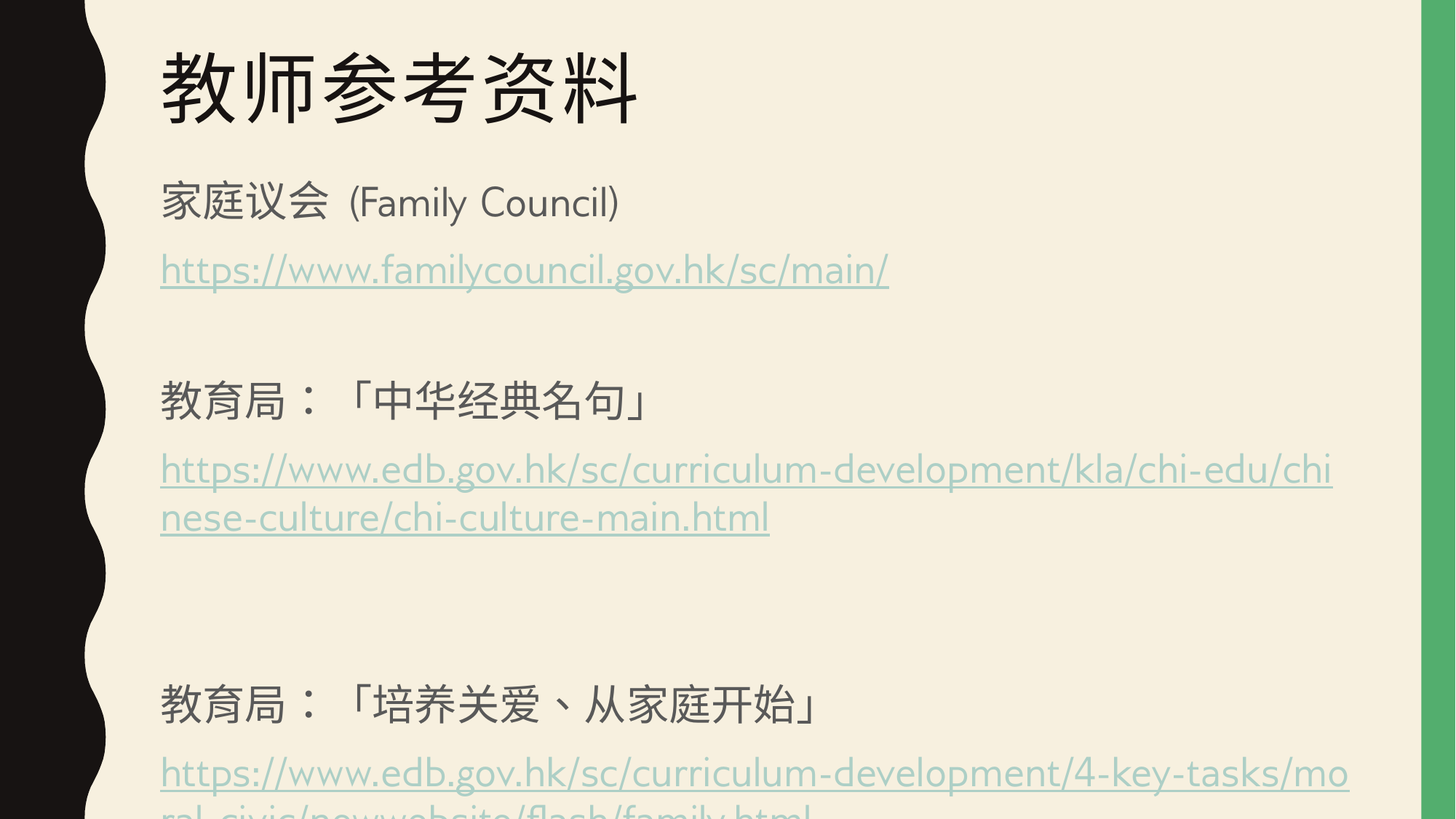

# 教师参考资料
家庭议会 (Family Council)
https://www.familycouncil.gov.hk/sc/main/

教育局：「中华经典名句」
https://www.edb.gov.hk/sc/curriculum-development/kla/chi-edu/chinese-culture/chi-culture-main.html

教育局：「培养关爱、从家庭开始」
https://www.edb.gov.hk/sc/curriculum-development/4-key-tasks/moral-civic/newwebsite/flash/family.html